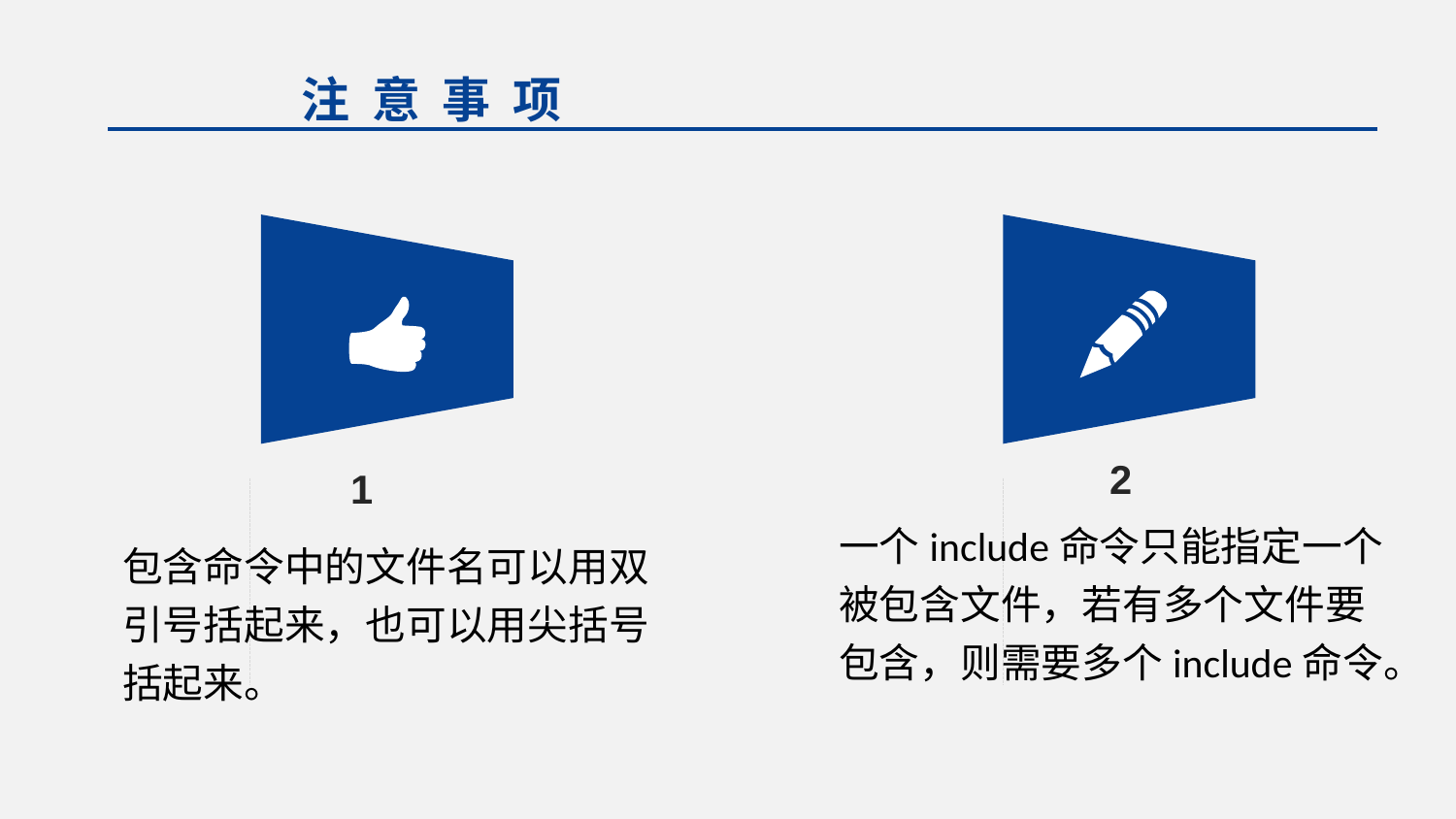

注  意  事  项

2
一个include命令只能指定一个被包含文件，若有多个文件要包含，则需要多个include命令。
1
包含命令中的文件名可以用双引号括起来，也可以用尖括号括起来。